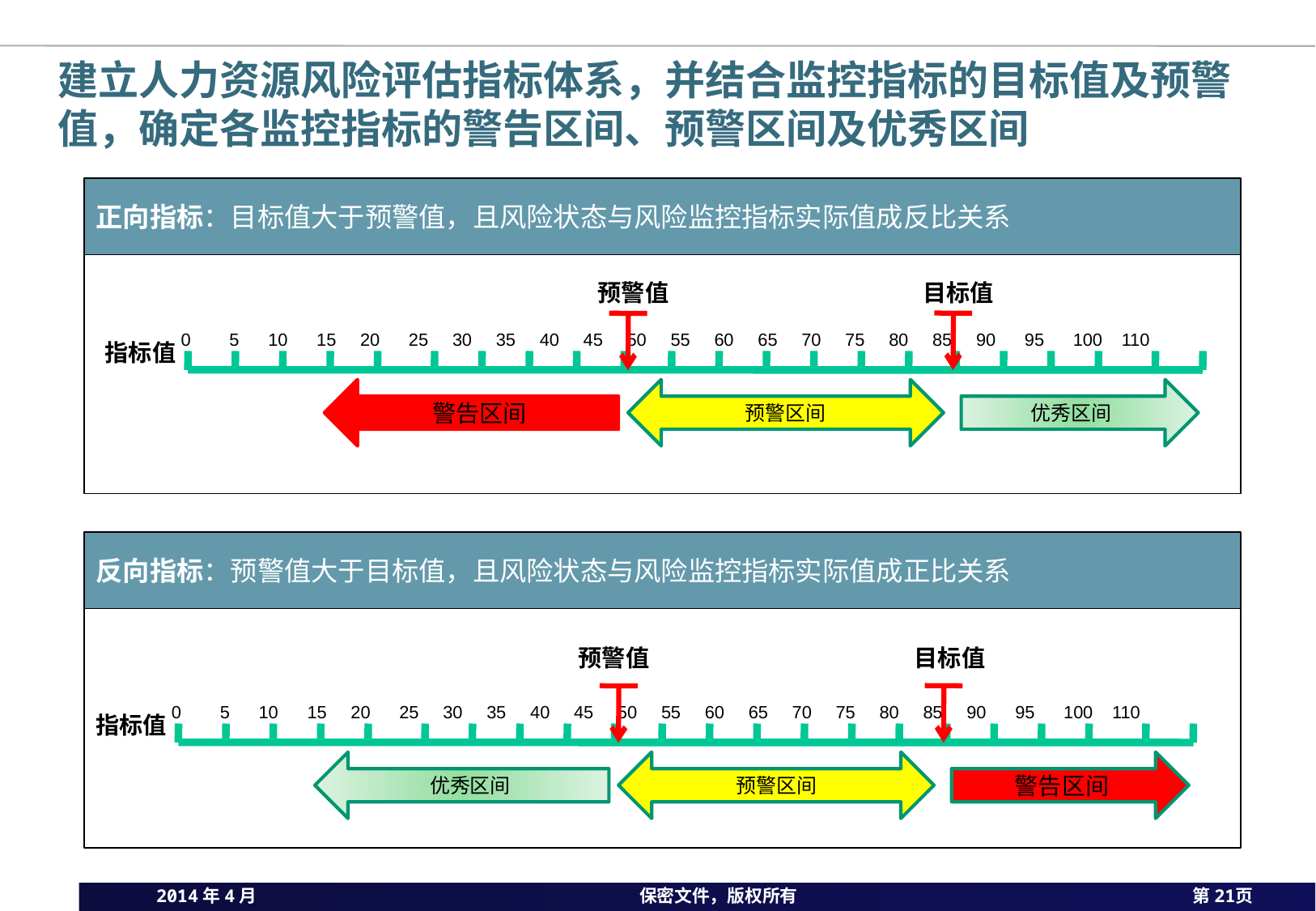

# 建立人力资源风险评估指标体系，并结合监控指标的目标值及预警值，确定各监控指标的警告区间、预警区间及优秀区间
正向指标：目标值大于预警值，且风险状态与风险监控指标实际值成反比关系

目标值
预警值
0        5      10      15     20      25     30     35     40     45     50     55     60     65     70     75     80     85     90      95      100    110
指标值
警告区间
预警区间
优秀区间
反向指标：预警值大于目标值，且风险状态与风险监控指标实际值成正比关系

预警值
目标值
0        5      10      15     20      25     30     35     40     45     50     55     60     65     70     75     80     85     90      95      100    110
指标值
优秀区间
预警区间
警告区间